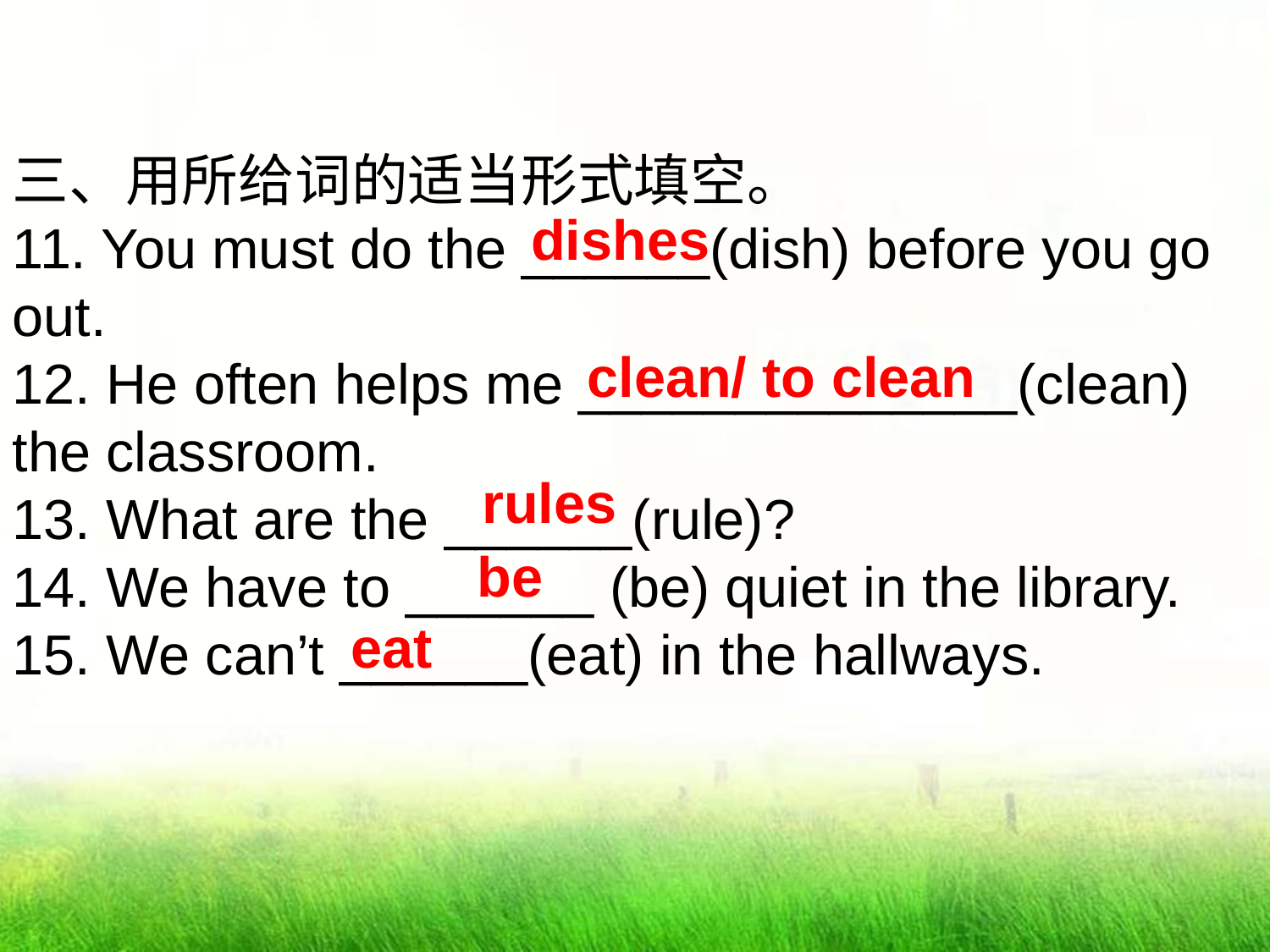

三、用所给词的适当形式填空。
11. You must do the ______(dish) before you go out.
12. He often helps me ______________(clean) the classroom.
13. What are the ______(rule)?
14. We have to ______ (be) quiet in the library.
15. We can’t ______(eat) in the hallways.
dishes
clean/ to clean
rules
be
eat